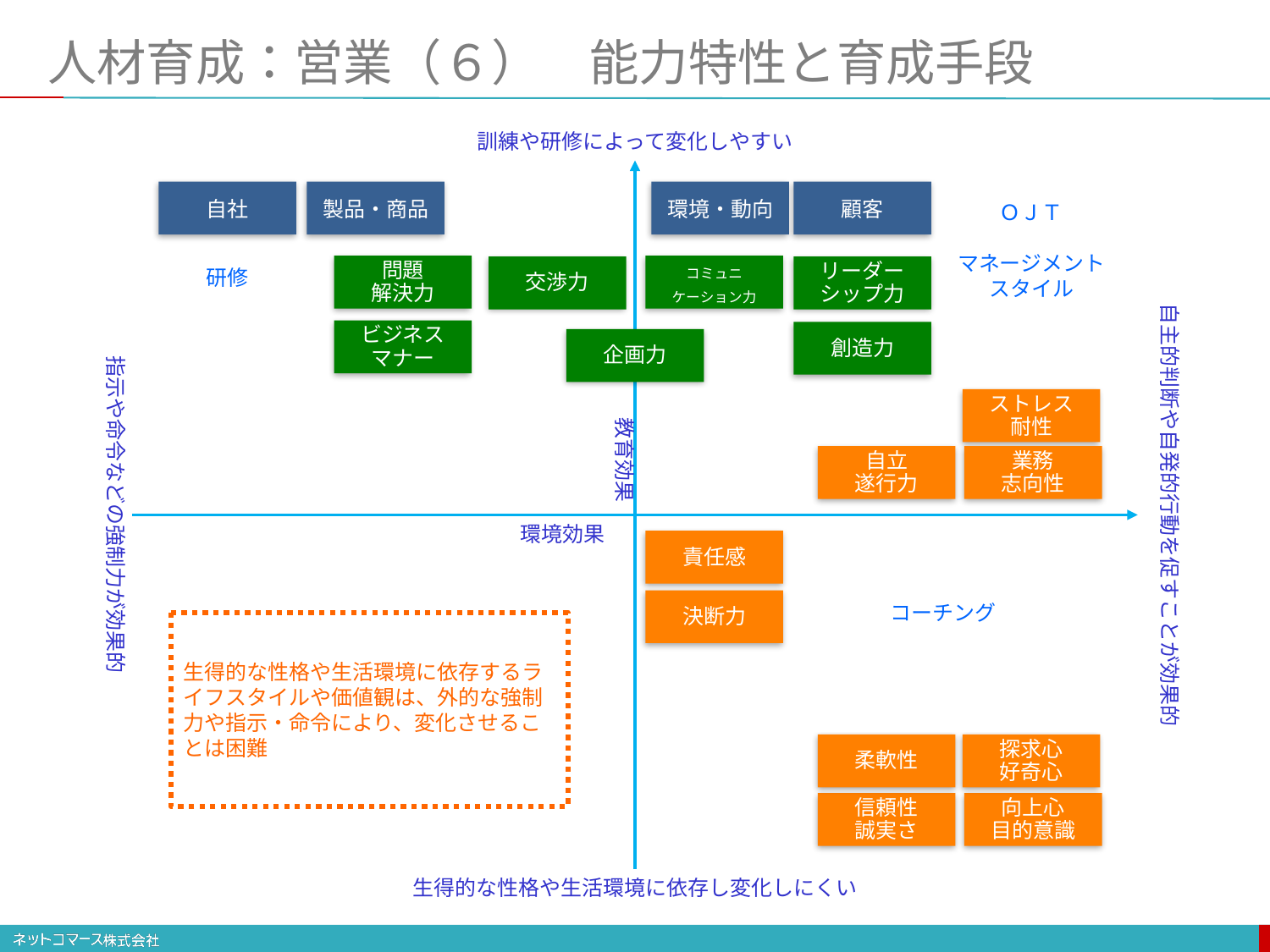

# 人材育成：営業（６）　能力特性と育成手段
訓練や研修によって変化しやすい
自社
製品・商品
環境・動向
顧客
ＯＪＴ

マネージメント
スタイル
問題
解決力
コミュニ
ケーション力
交渉力
リーダー
シップ力
研修
自主的判断や自発的行動を促すことが効果的
ビジネス
マナー
創造力
企画力
指示や命令などの強制力が効果的
ストレス
耐性
教育効果
自立
遂行力
業務
志向性
環境効果
責任感
決断力
コーチング
生得的な性格や生活環境に依存するライフスタイルや価値観は、外的な強制力や指示・命令により、変化させることは困難
柔軟性
探求心
好奇心
信頼性
誠実さ
向上心
目的意識
生得的な性格や生活環境に依存し変化しにくい